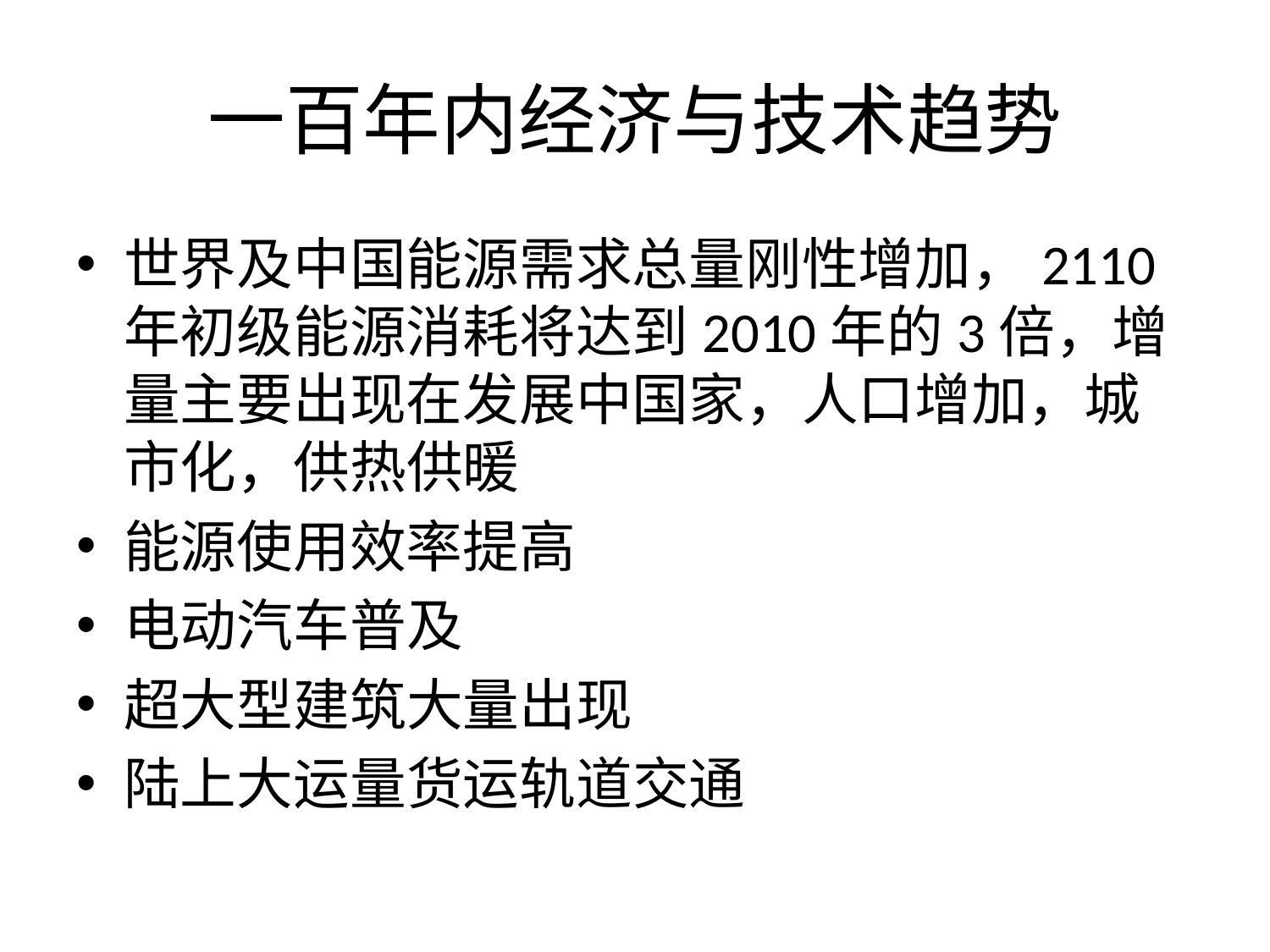

# 一百年内经济与技术趋势
世界及中国能源需求总量刚性增加，2110年初级能源消耗将达到2010年的3倍，增量主要出现在发展中国家，人口增加，城市化，供热供暖
能源使用效率提高
电动汽车普及
超大型建筑大量出现
陆上大运量货运轨道交通